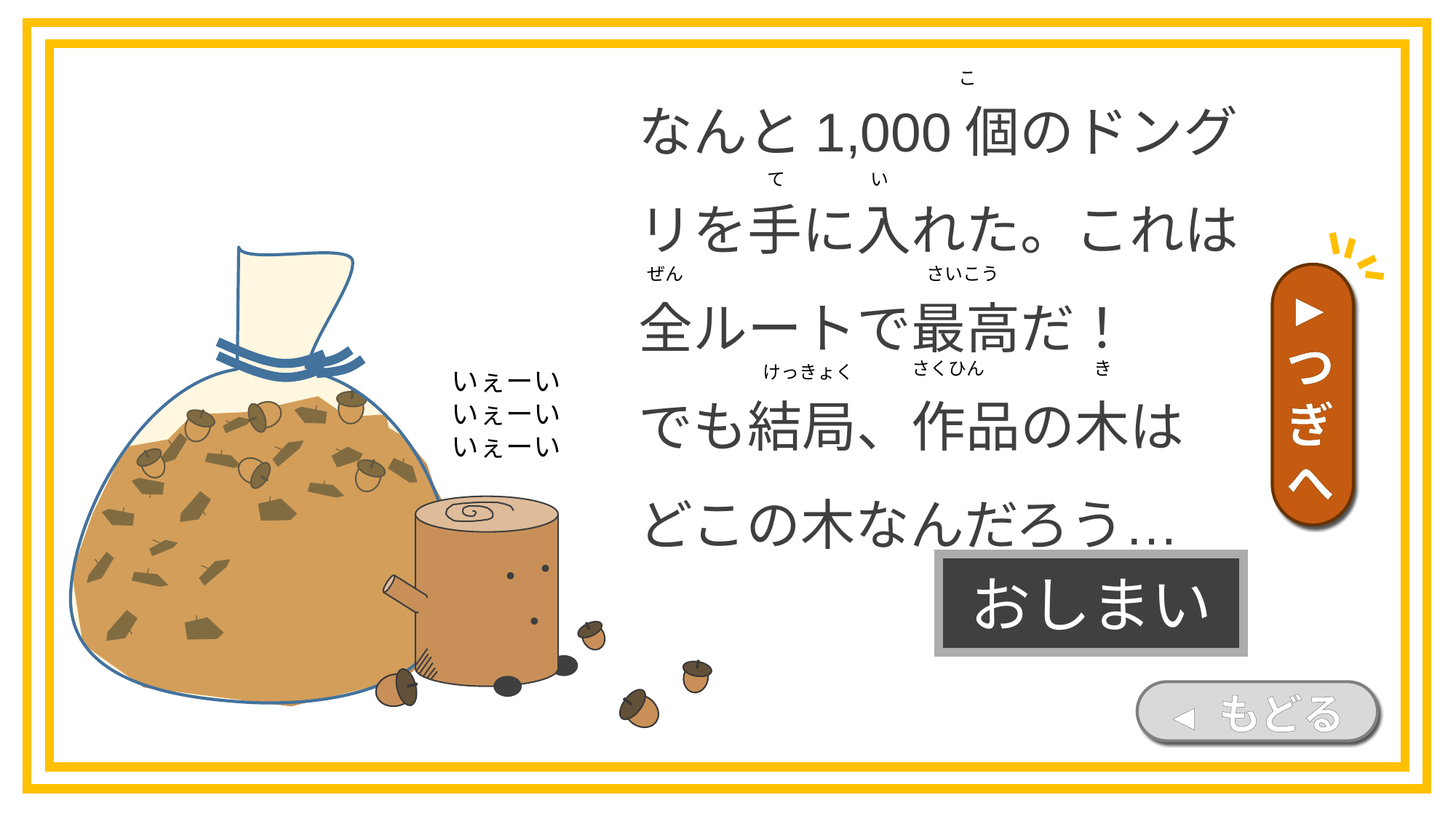

なんと1,000個のドングリを手に入れた。これは
全ルートで最高だ！
でも結局、作品の木は
どこの木なんだろう…
こ
て
い

ぜん
さいこう
►つぎへ

さくひん　　　　　　き

けっきょく
いぇーい
いぇーい
いぇーい

おしまい

◄ もどる